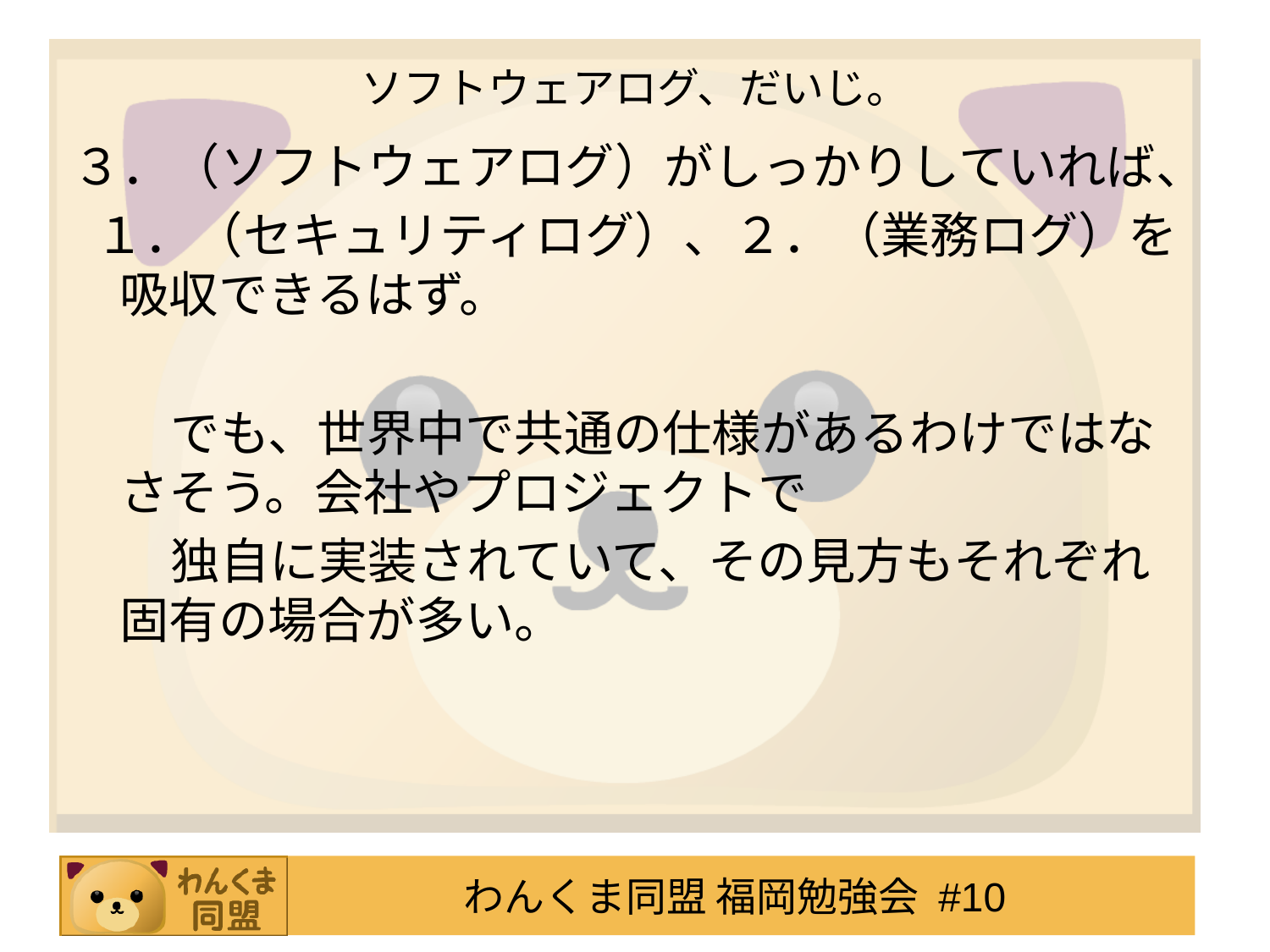

# ソフトウェアログ、だいじ。
３．（ソフトウェアログ）がしっかりしていれば、
 １．（セキュリティログ）、２．（業務ログ）を吸収できるはず。

　　でも、世界中で共通の仕様があるわけではなさそう。会社やプロジェクトで
　　独自に実装されていて、その見方もそれぞれ固有の場合が多い。